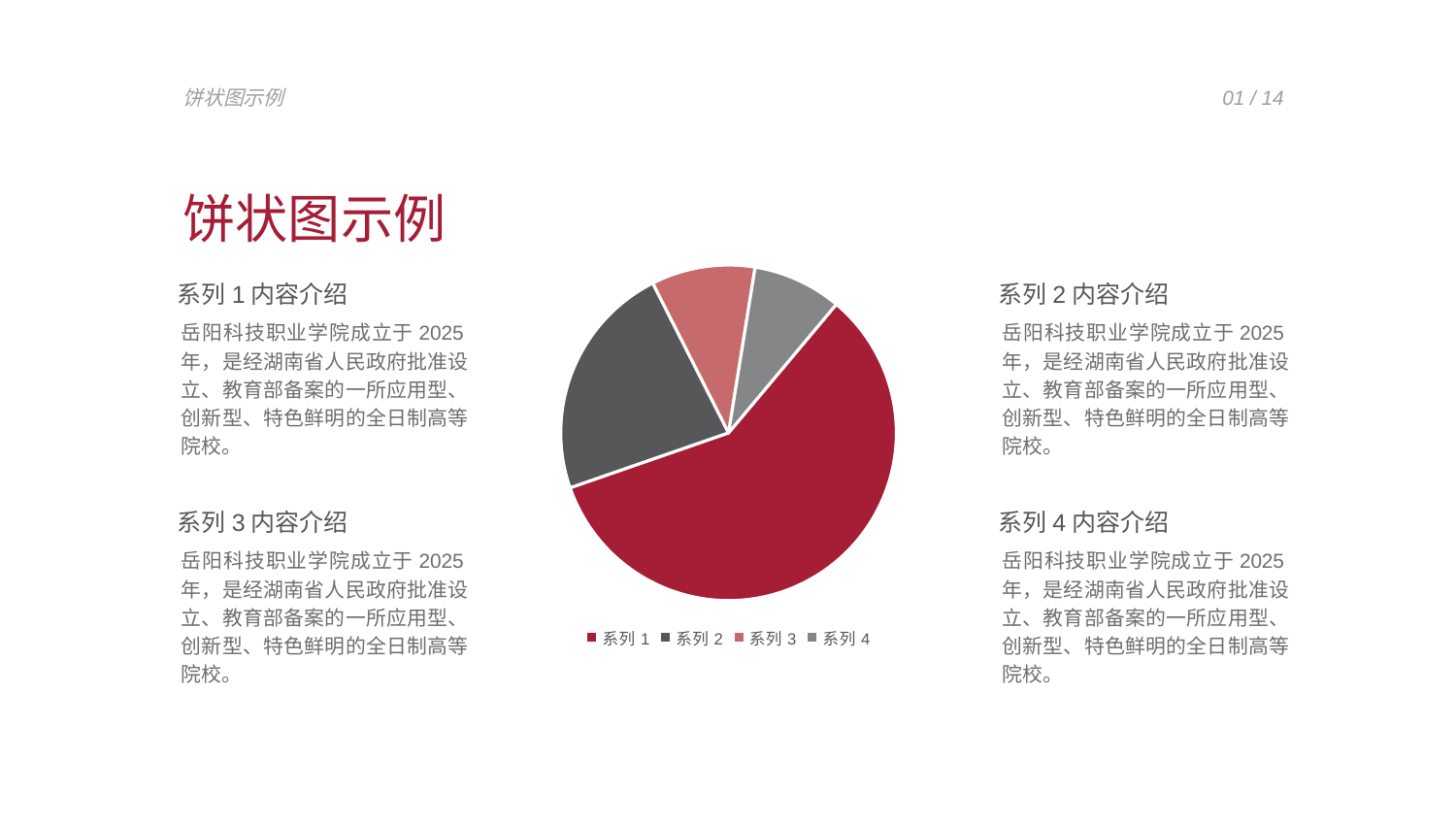

饼状图示例
01 / 14
饼状图示例

### Chart

| Category | 销售额 |
|---|---|
| 系列1 | 8.2 |
| 系列2 | 3.2 |
| 系列3 | 1.4 |
| 系列4 | 1.2 |
系列1内容介绍
系列2内容介绍
岳阳科技职业学院成立于2025年，是经湖南省人民政府批准设立、教育部备案的一所应用型、创新型、特色鲜明的全日制高等院校。
岳阳科技职业学院成立于2025年，是经湖南省人民政府批准设立、教育部备案的一所应用型、创新型、特色鲜明的全日制高等院校。
系列3内容介绍
系列4内容介绍
岳阳科技职业学院成立于2025年，是经湖南省人民政府批准设立、教育部备案的一所应用型、创新型、特色鲜明的全日制高等院校。
岳阳科技职业学院成立于2025年，是经湖南省人民政府批准设立、教育部备案的一所应用型、创新型、特色鲜明的全日制高等院校。